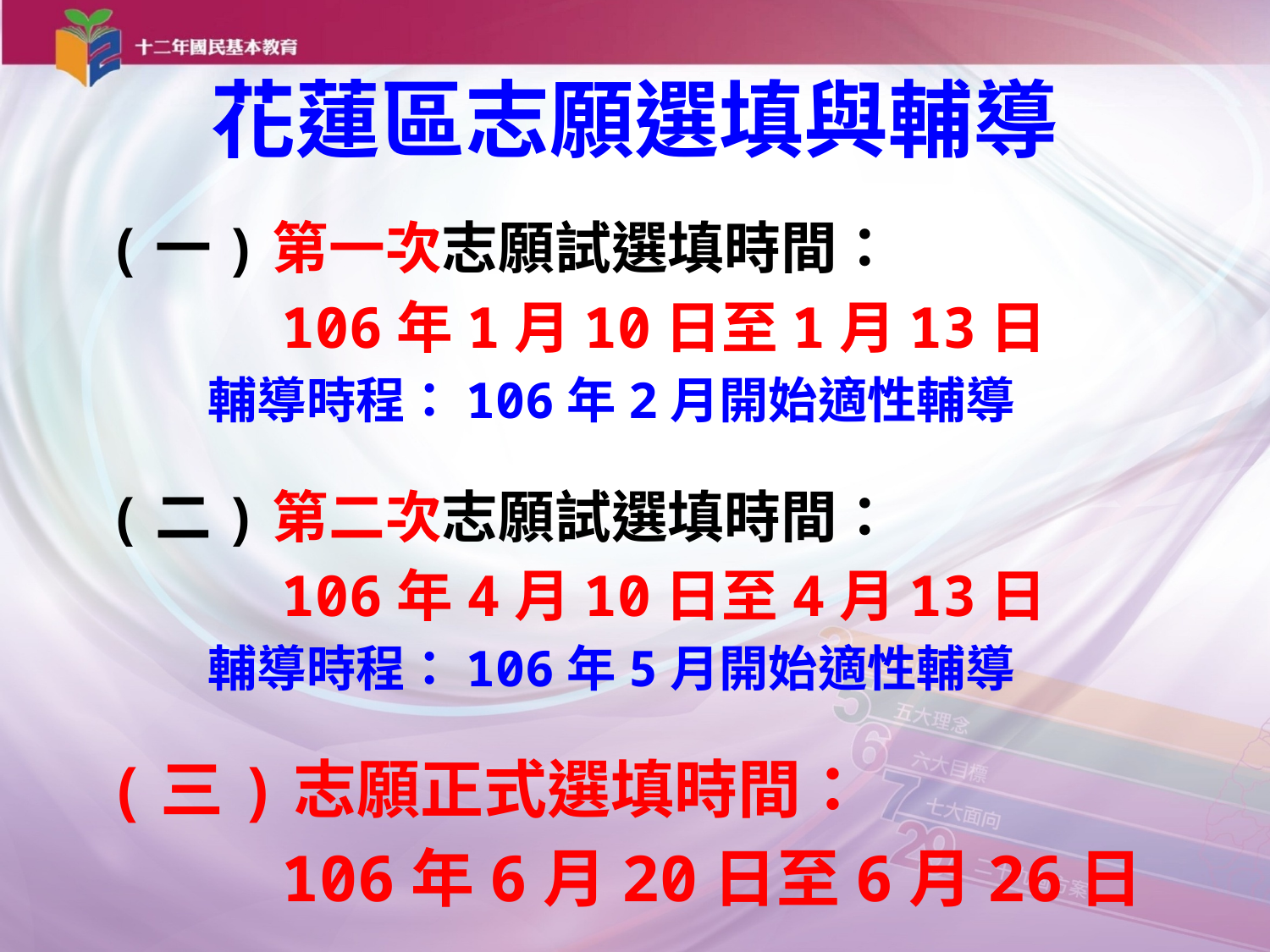

# 花蓮區志願選填與輔導
(一)第一次志願試選填時間：
106年1月10日至1月13日
輔導時程：106年2月開始適性輔導
(二)第二次志願試選填時間：
106年4月10日至4月13日
輔導時程：106年5月開始適性輔導
(三)志願正式選填時間：
106年6月20日至6月26日